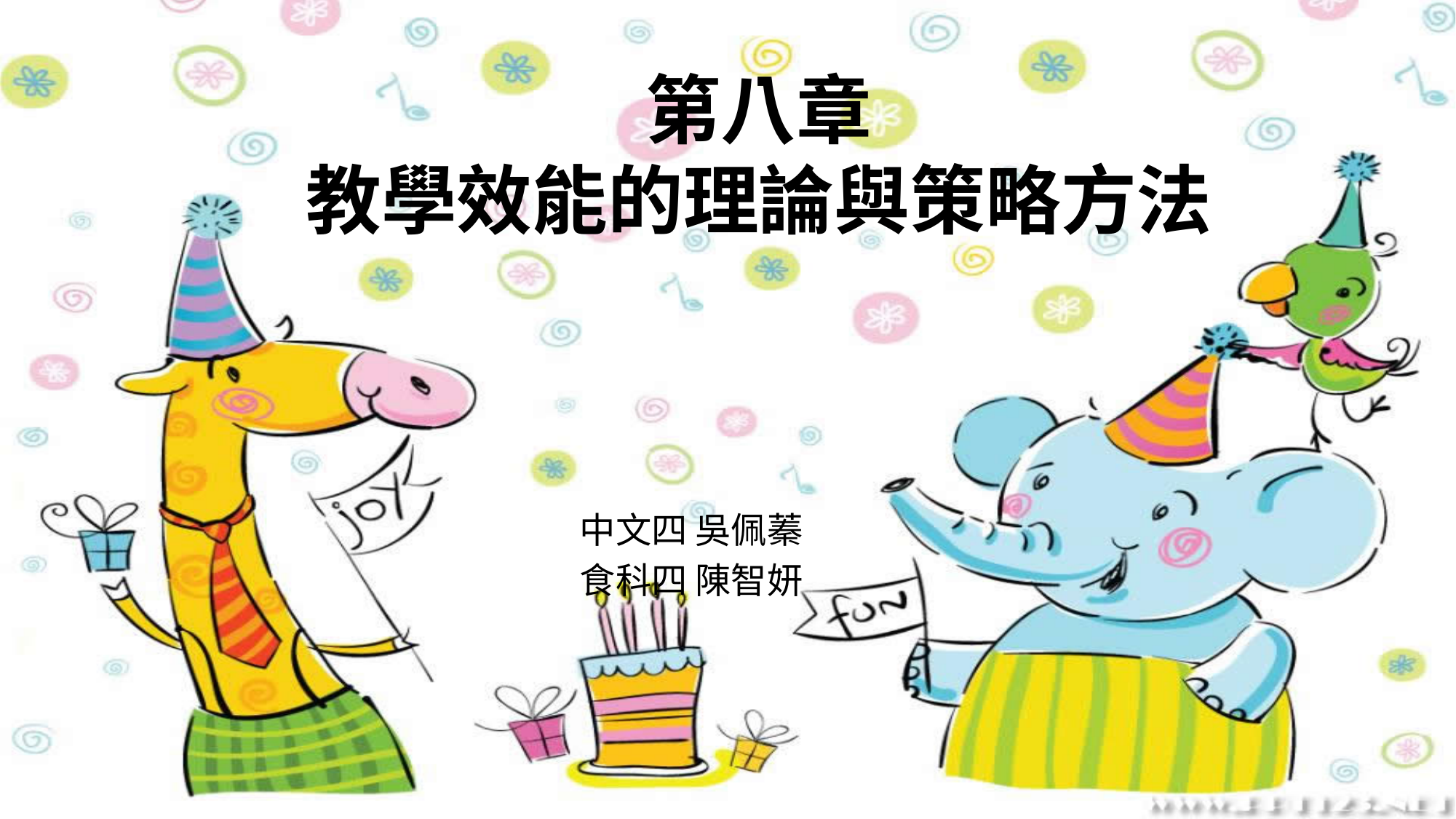

# 第八章 教學效能的理論與策略方法
中文四 吳佩蓁
食科四 陳智妍